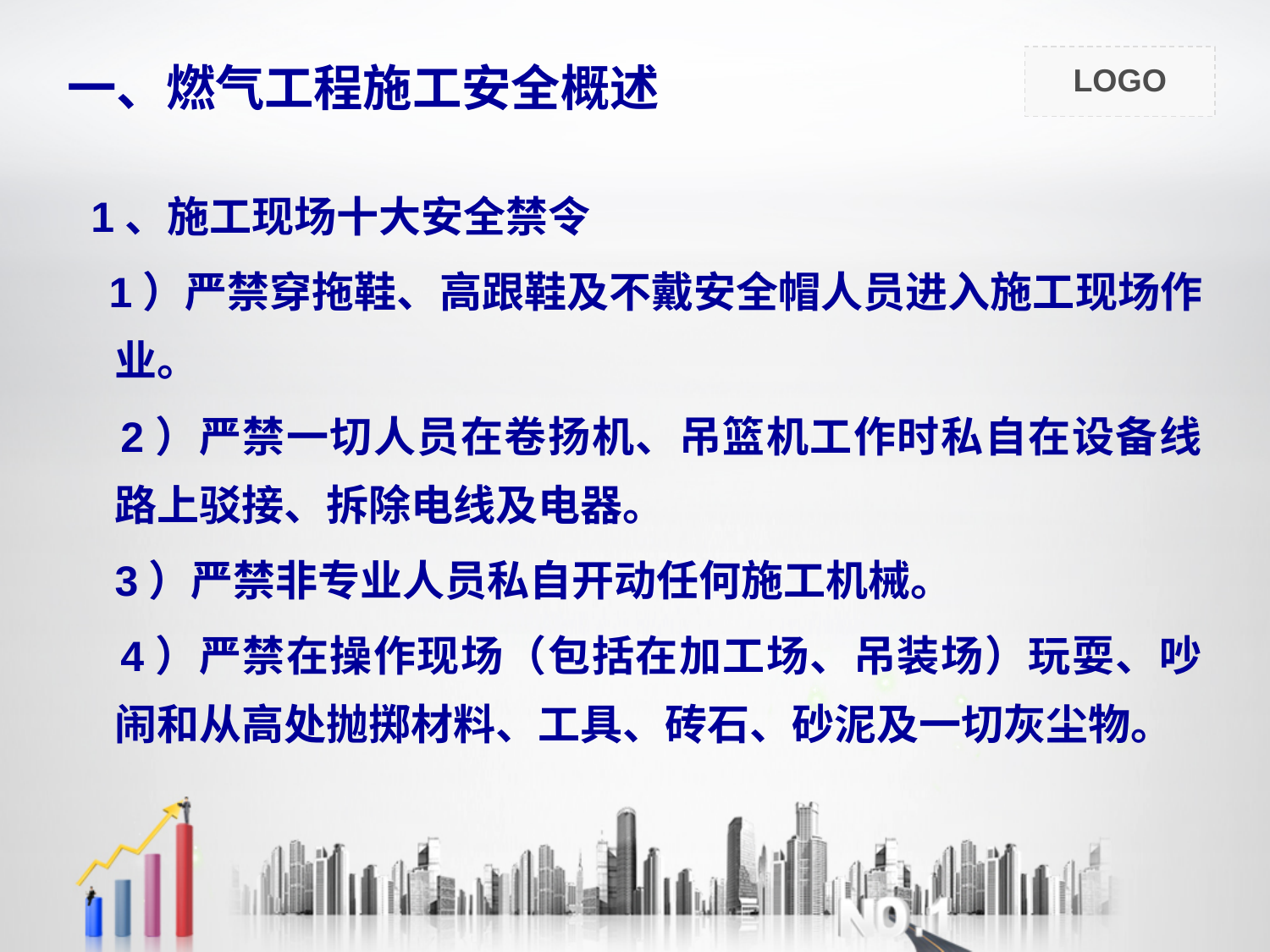

# 一、燃气工程施工安全概述
  1、施工现场十大安全禁令
    1）严禁穿拖鞋、高跟鞋及不戴安全帽人员进入施工现场作业。
    2）严禁一切人员在卷扬机、吊篮机工作时私自在设备线路上驳接、拆除电线及电器。
    3）严禁非专业人员私自开动任何施工机械。
    4）严禁在操作现场（包括在加工场、吊装场）玩耍、吵闹和从高处抛掷材料、工具、砖石、砂泥及一切灰尘物。

6